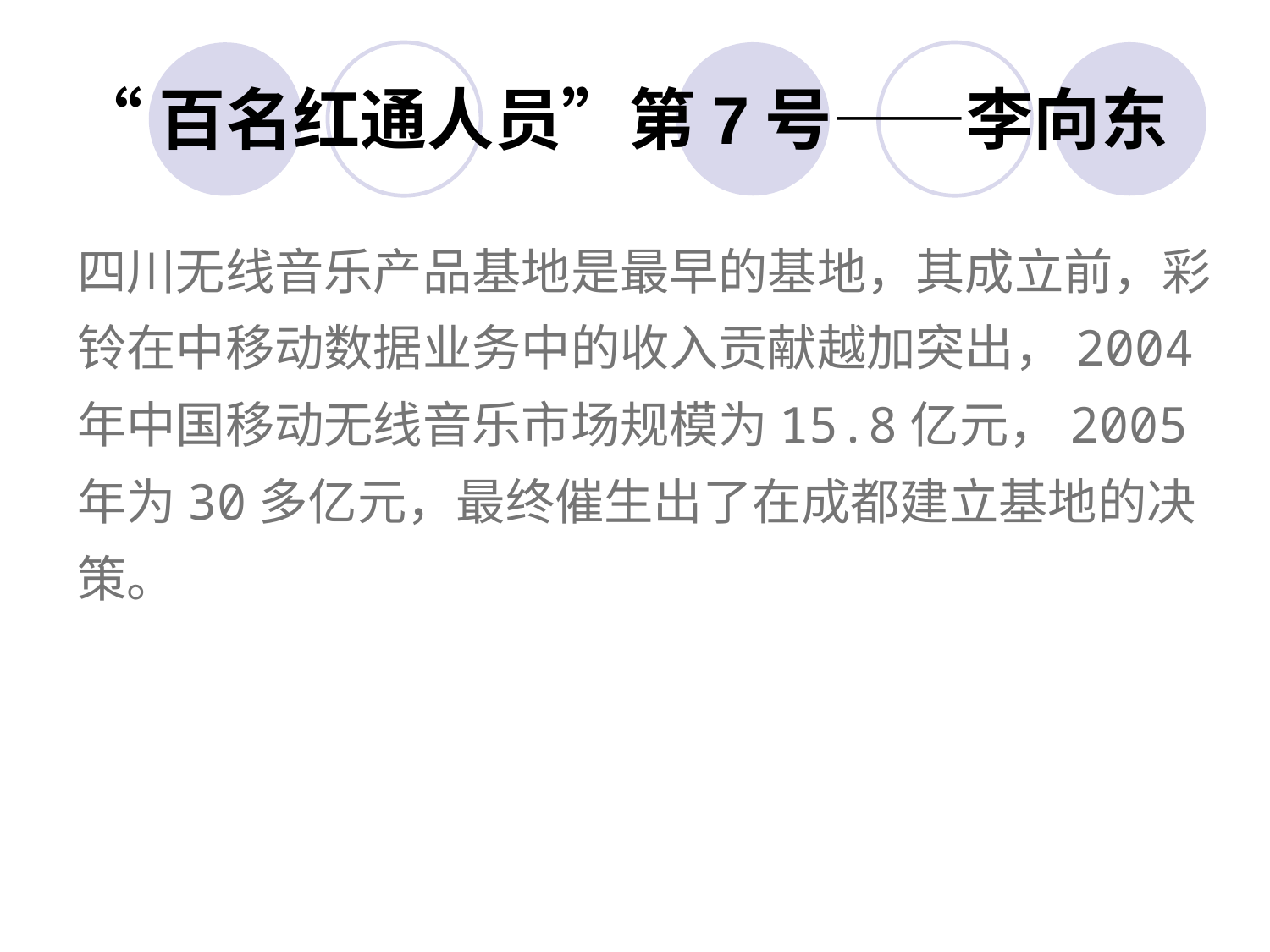

# “百名红通人员”第7号——李向东
四川无线音乐产品基地是最早的基地，其成立前，彩铃在中移动数据业务中的收入贡献越加突出，2004年中国移动无线音乐市场规模为15.8亿元，2005年为30多亿元，最终催生出了在成都建立基地的决策。